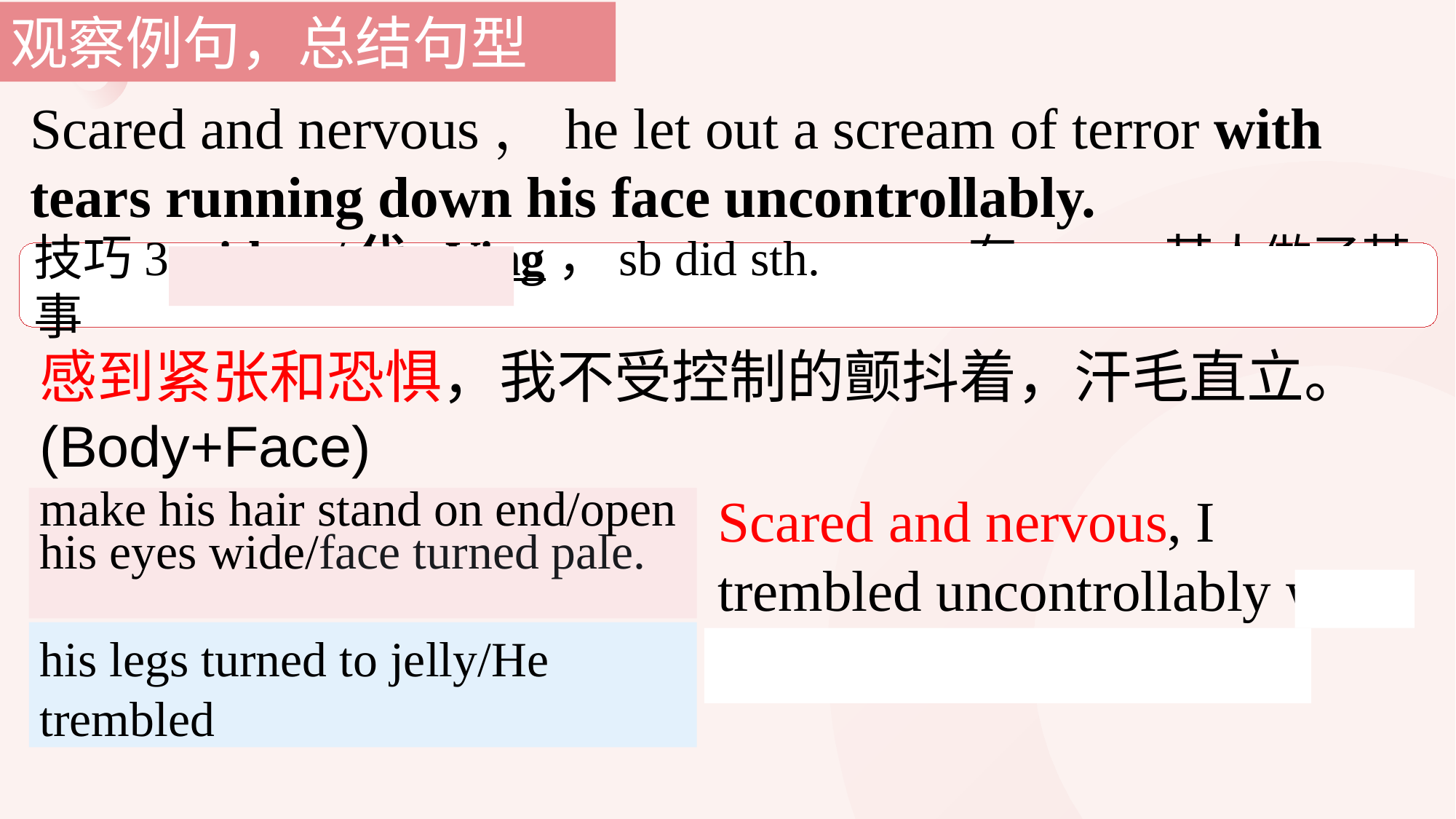

观察例句，总结句型
Scared and nervous，he let out a scream of terror with tears running down his face uncontrollably.
技巧3:with+n/代+Ving，sb did sth.           有……, 某人做了某事

感到紧张和恐惧，我不受控制的颤抖着，汗毛直立。(Body+Face)
Scared and nervous, I trembled uncontrollably with my hair standing on end.
make his hair stand on end/open his eyes wide/face turned pale.

his legs turned to jelly/He trembled